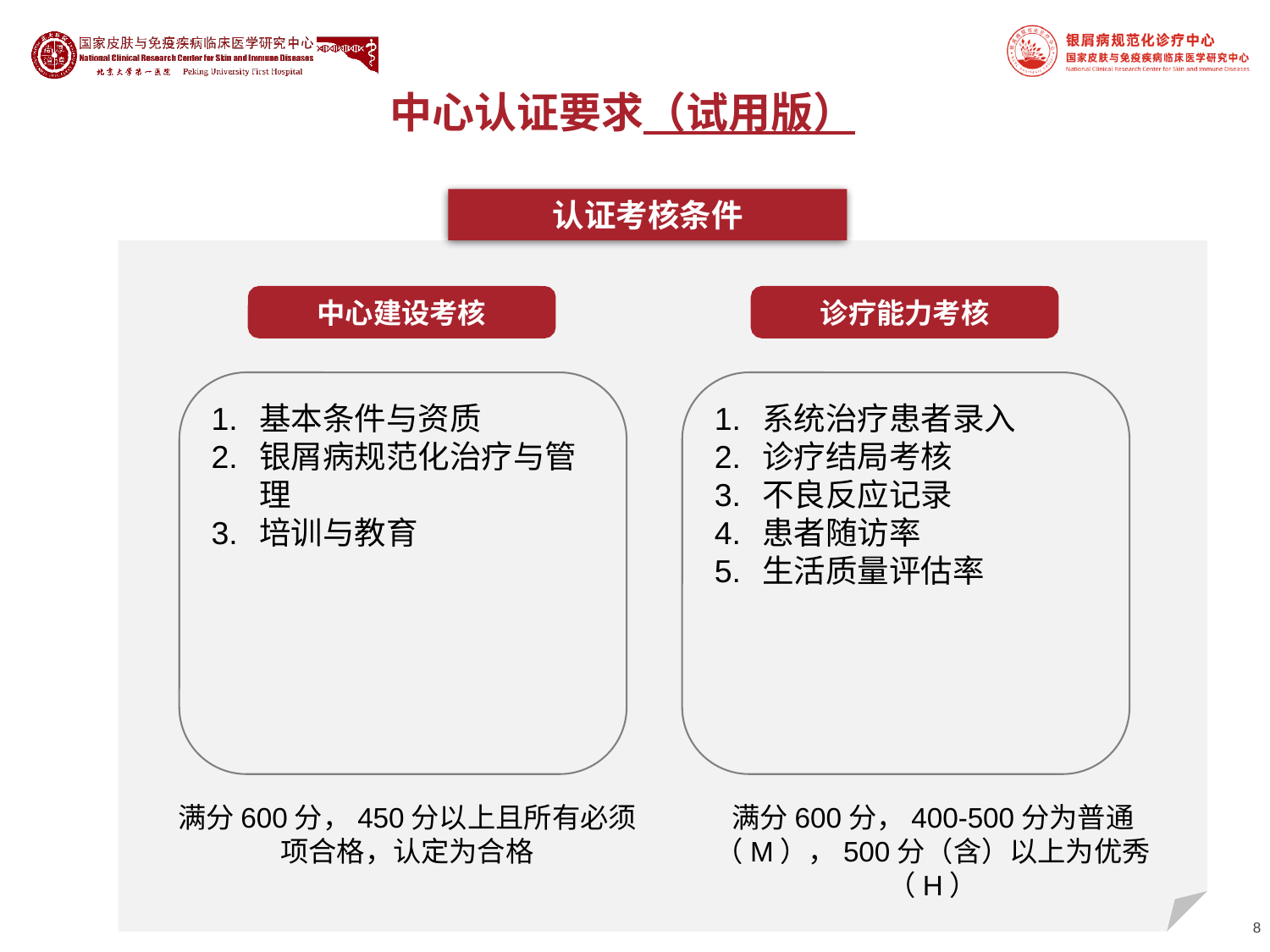

中心认证要求（试用版）
认证考核条件

中心建设考核
诊疗能力考核
基本条件与资质
银屑病规范化治疗与管理
培训与教育
系统治疗患者录入
诊疗结局考核
不良反应记录
患者随访率
生活质量评估率
满分600分，450分以上且所有必须项合格，认定为合格
满分600分，400-500分为普通（M），500分（含）以上为优秀（H）